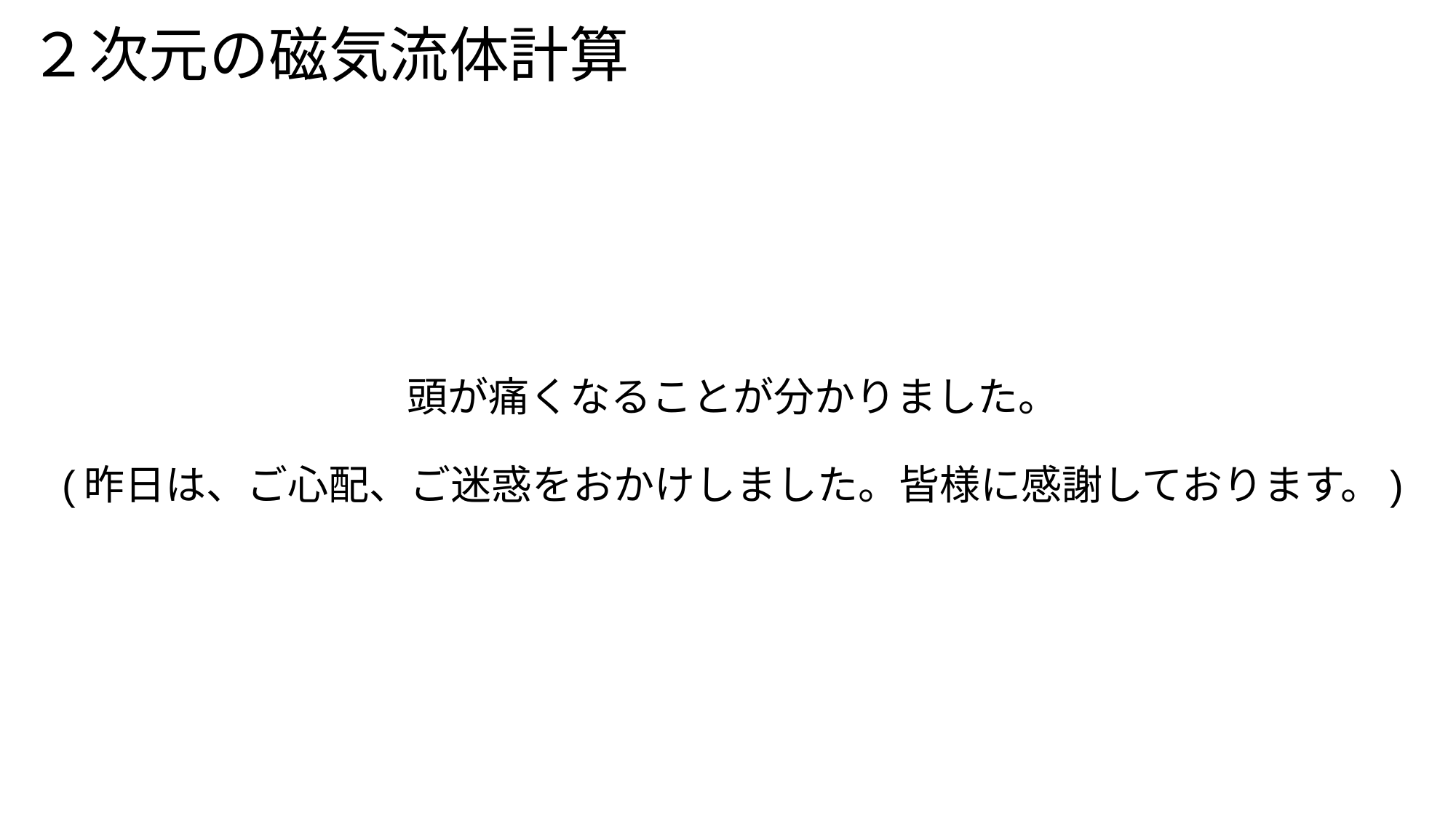

# ２次元の磁気流体計算
頭が痛くなることが分かりました。

(昨日は、ご心配、ご迷惑をおかけしました。皆様に感謝しております。)